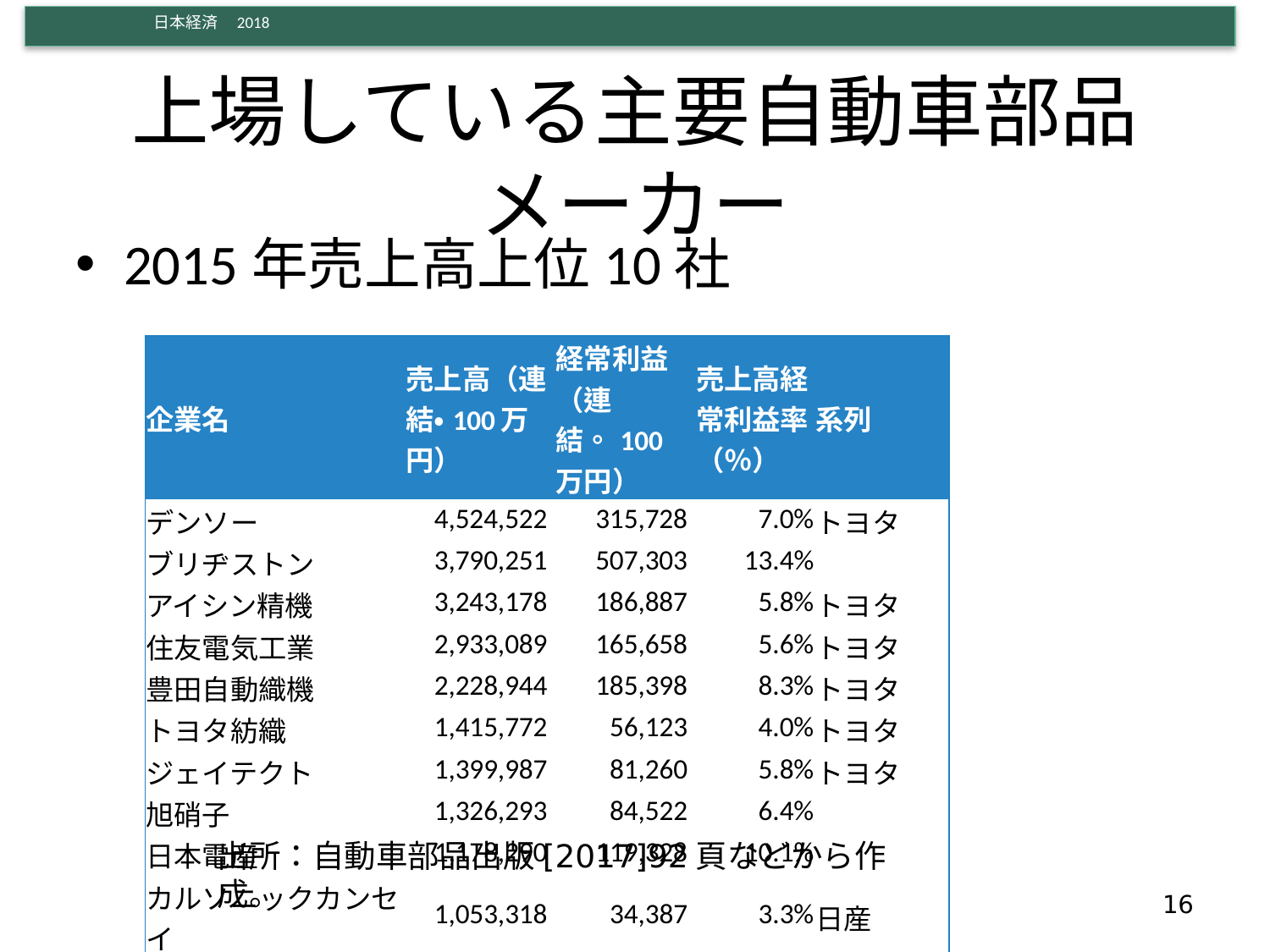

# 上場している主要自動車部品メーカー
2015年売上高上位10社
| 企業名 | 売上高（連結・100万円） | 経常利益（連結。100万円） | 売上高経常利益率（％） | 系列 |
| --- | --- | --- | --- | --- |
| デンソー | 4,524,522 | 315,728 | 7.0% | トヨタ |
| ブリヂストン | 3,790,251 | 507,303 | 13.4% |  |
| アイシン精機 | 3,243,178 | 186,887 | 5.8% | トヨタ |
| 住友電気工業 | 2,933,089 | 165,658 | 5.6% | トヨタ |
| 豊田自動織機 | 2,228,944 | 185,398 | 8.3% | トヨタ |
| トヨタ紡織 | 1,415,772 | 56,123 | 4.0% | トヨタ |
| ジェイテクト | 1,399,987 | 81,260 | 5.8% | トヨタ |
| 旭硝子 | 1,326,293 | 84,522 | 6.4% |  |
| 日本電産 | 1,178,290 | 119,328 | 10.1% |  |
| カルソニックカンセイ | 1,053,318 | 34,387 | 3.3% | 日産 |
出所：自動車部品出版[2017]92頁などから作成。
16